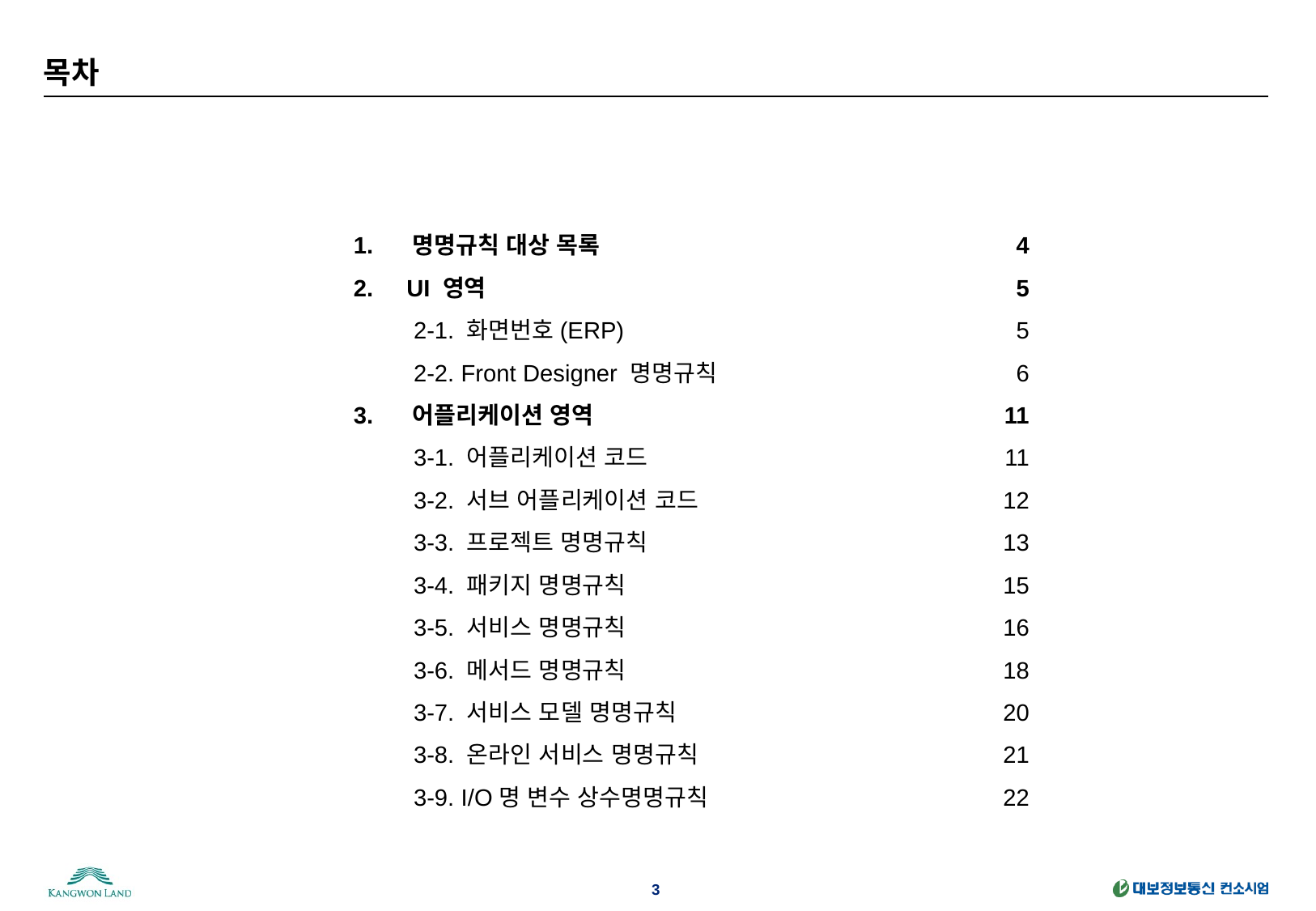

# 목차
1.     명명규칙 대상 목록
2.     UI 영역
         2-1. 화면번호(ERP)
         2-2. Front Designer 명명규칙
3.     어플리케이션 영역
         3-1. 어플리케이션 코드
         3-2. 서브 어플리케이션 코드
         3-3. 프로젝트 명명규칙
         3-4. 패키지 명명규칙
         3-5. 서비스 명명규칙
         3-6. 메서드 명명규칙
         3-7. 서비스 모델 명명규칙
         3-8. 온라인 서비스 명명규칙
         3-9. I/O명 변수 상수명명규칙
4
5
5
6
11
11
12
13
15
16
18
20
21
22
3